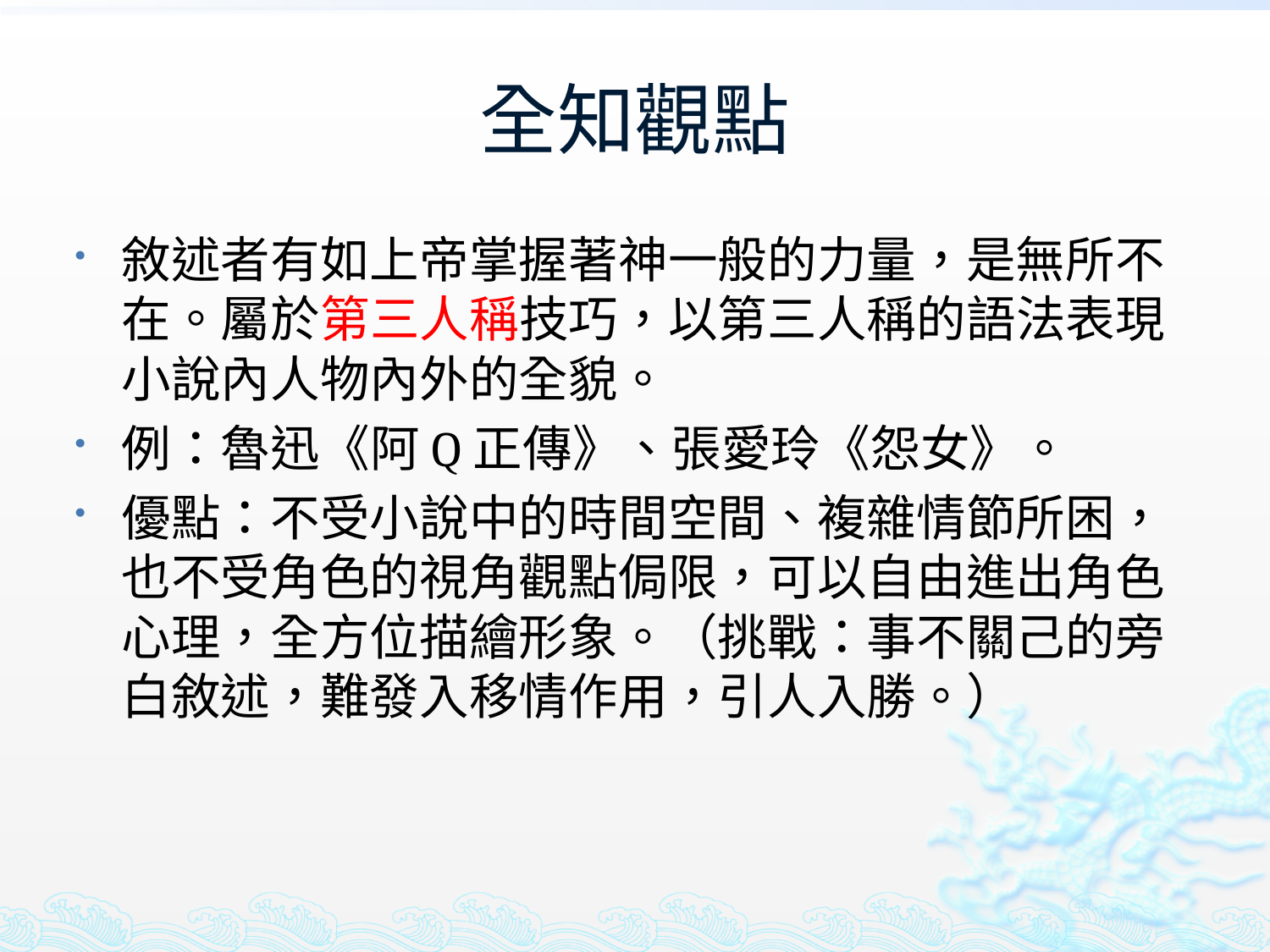

# 全知觀點
敘述者有如上帝掌握著神一般的力量，是無所不在。屬於第三人稱技巧，以第三人稱的語法表現小說內人物內外的全貌。
例：魯迅《阿Q正傳》、張愛玲《怨女》。
優點：不受小說中的時間空間、複雜情節所困，也不受角色的視角觀點侷限，可以自由進出角色心理，全方位描繪形象。（挑戰：事不關己的旁白敘述，難發入移情作用，引人入勝。）